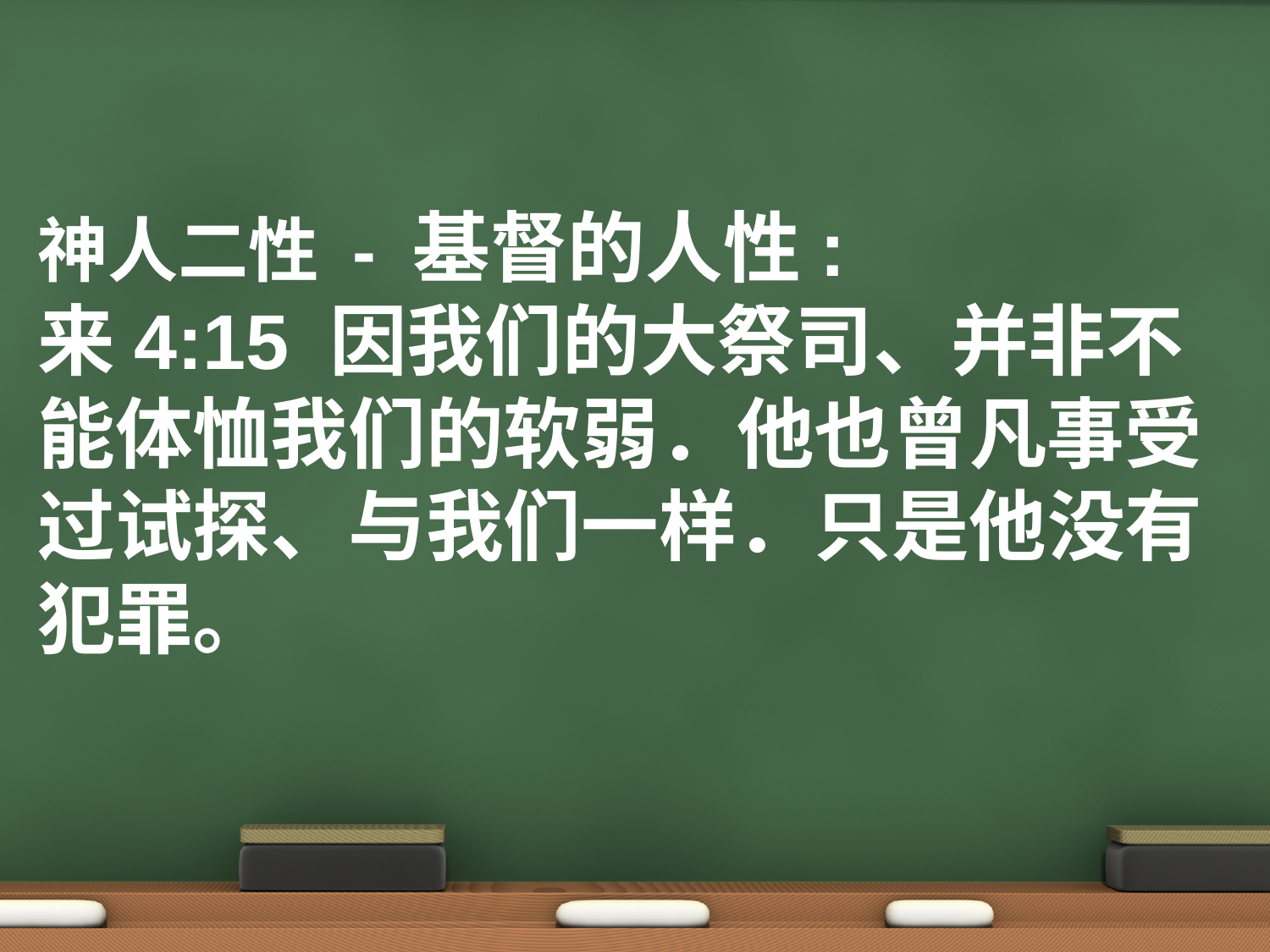

神人二性 - 基督的人性:
来4:15 因我们的大祭司、并非不能体恤我们的软弱．他也曾凡事受过试探、与我们一样．只是他没有犯罪。